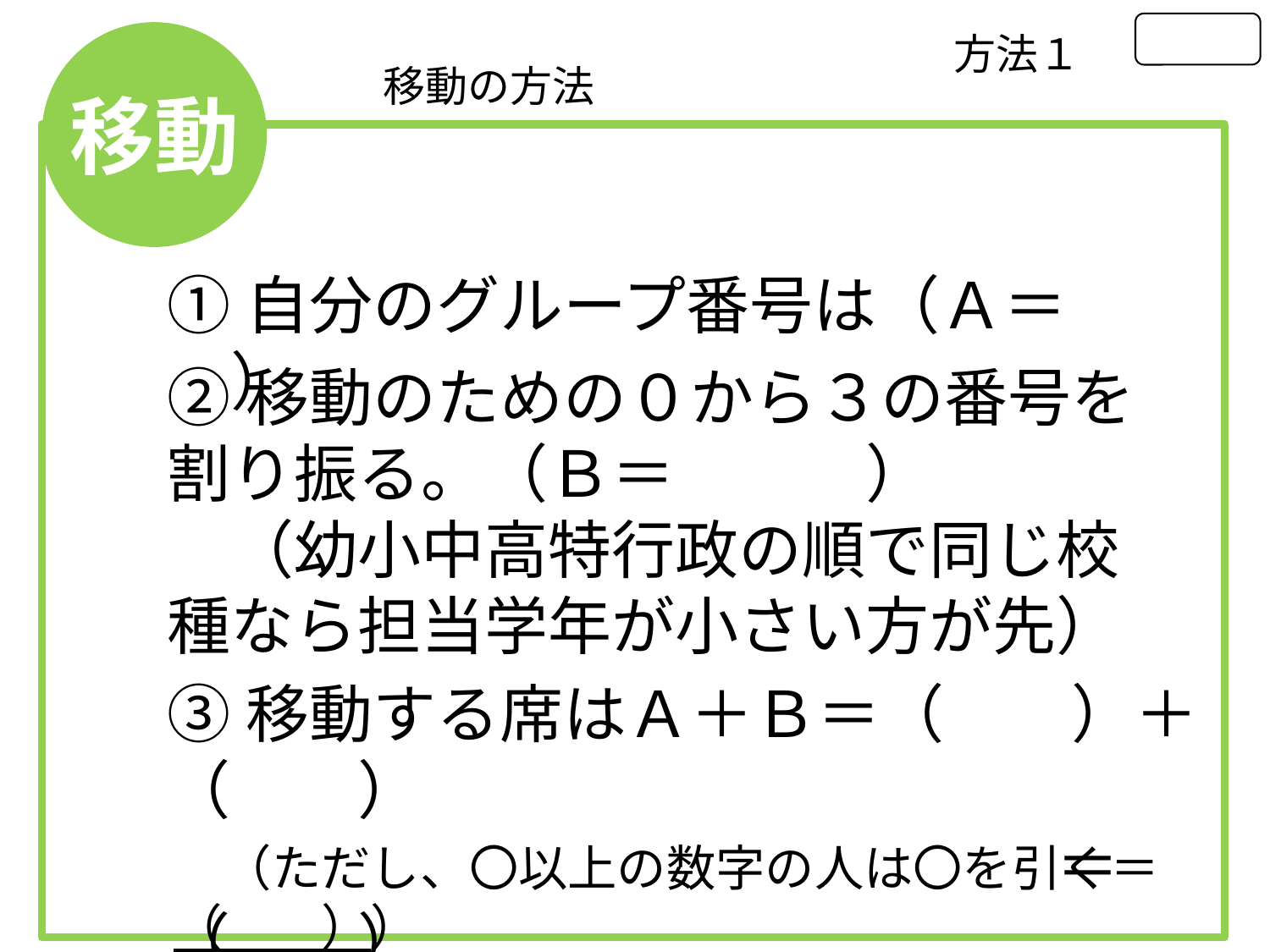

方法１

移動の方法
移動

①自分のグループ番号は（Ａ＝　　　）
②移動のための０から３の番号を割り振る。（Ｂ＝　　　）
　（幼小中高特行政の順で同じ校種なら担当学年が小さい方が先）
③移動する席はＡ＋Ｂ＝（　　）＋（　　）
　　　　　　　　　　　　　　＝（　　）
　（ただし、〇以上の数字の人は〇を引く＝（　　））